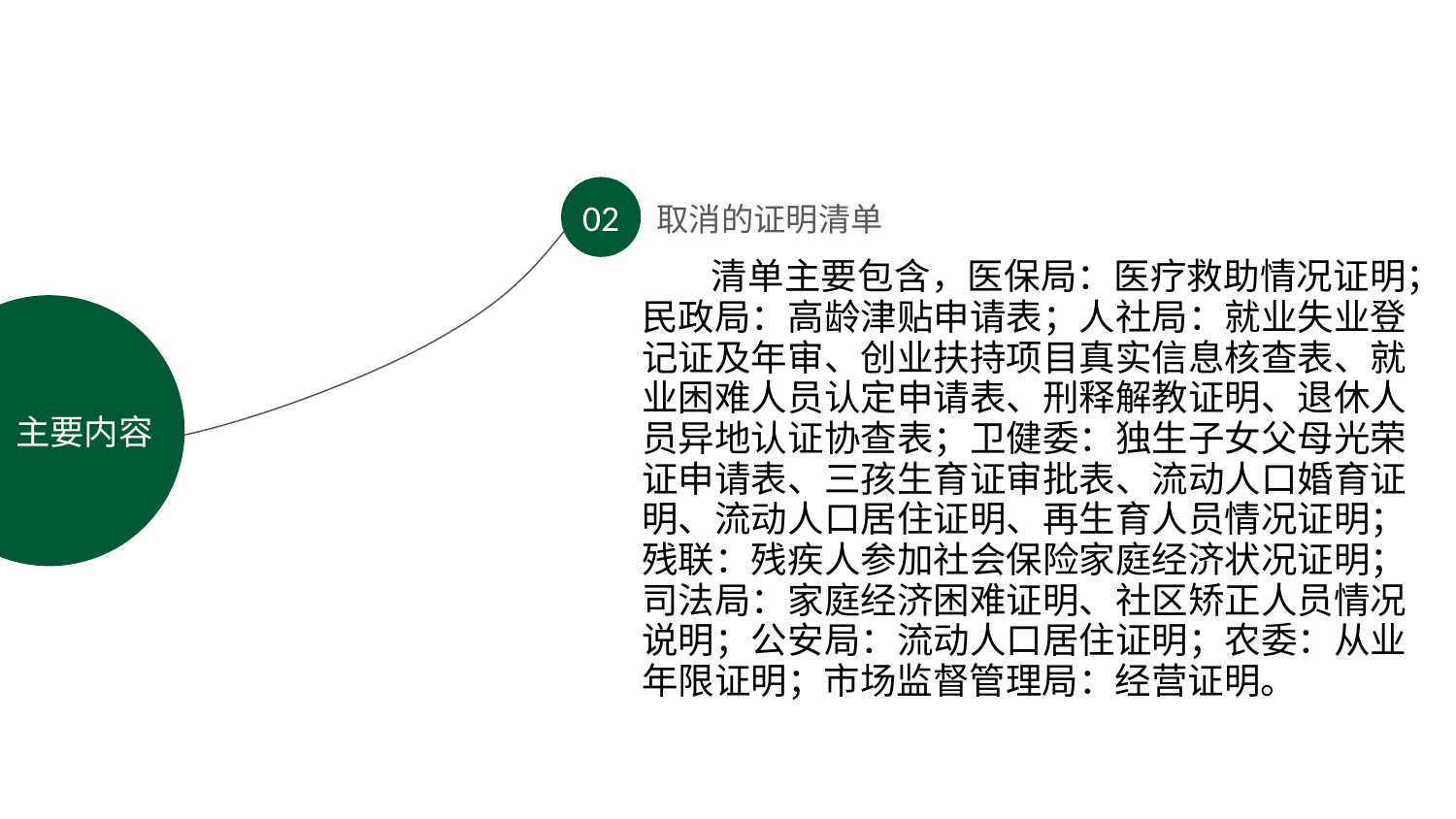

02
取消的证明清单

            清单主要包含，医保局：医疗救助情况证明；民政局：高龄津贴申请表；人社局：就业失业登记证及年审、创业扶持项目真实信息核查表、就业困难人员认定申请表、刑释解教证明、退休人员异地认证协查表；卫健委：独生子女父母光荣证申请表、三孩生育证审批表、流动人口婚育证明、流动人口居住证明、再生育人员情况证明；残联：残疾人参加社会保险家庭经济状况证明；司法局：家庭经济困难证明、社区矫正人员情况说明；公安局：流动人口居住证明；农委：从业年限证明；市场监督管理局：经营证明。
主要内容